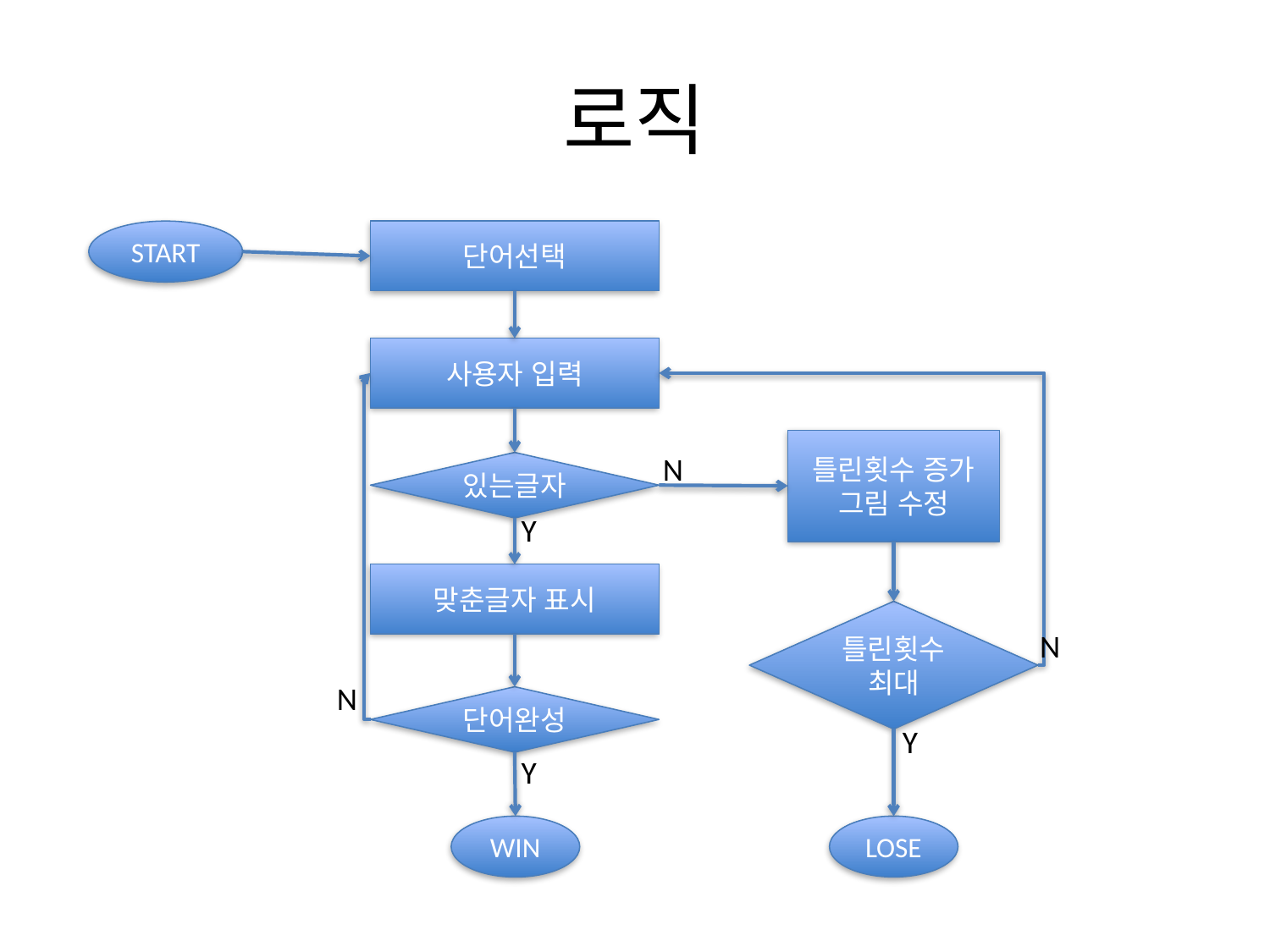

# 로직
START
단어선택
사용자 입력
틀린횟수 증가
그림 수정
N
있는글자
Y
맞춘글자 표시
틀린횟수
최대
N
N
단어완성
Y
Y
LOSE
WIN